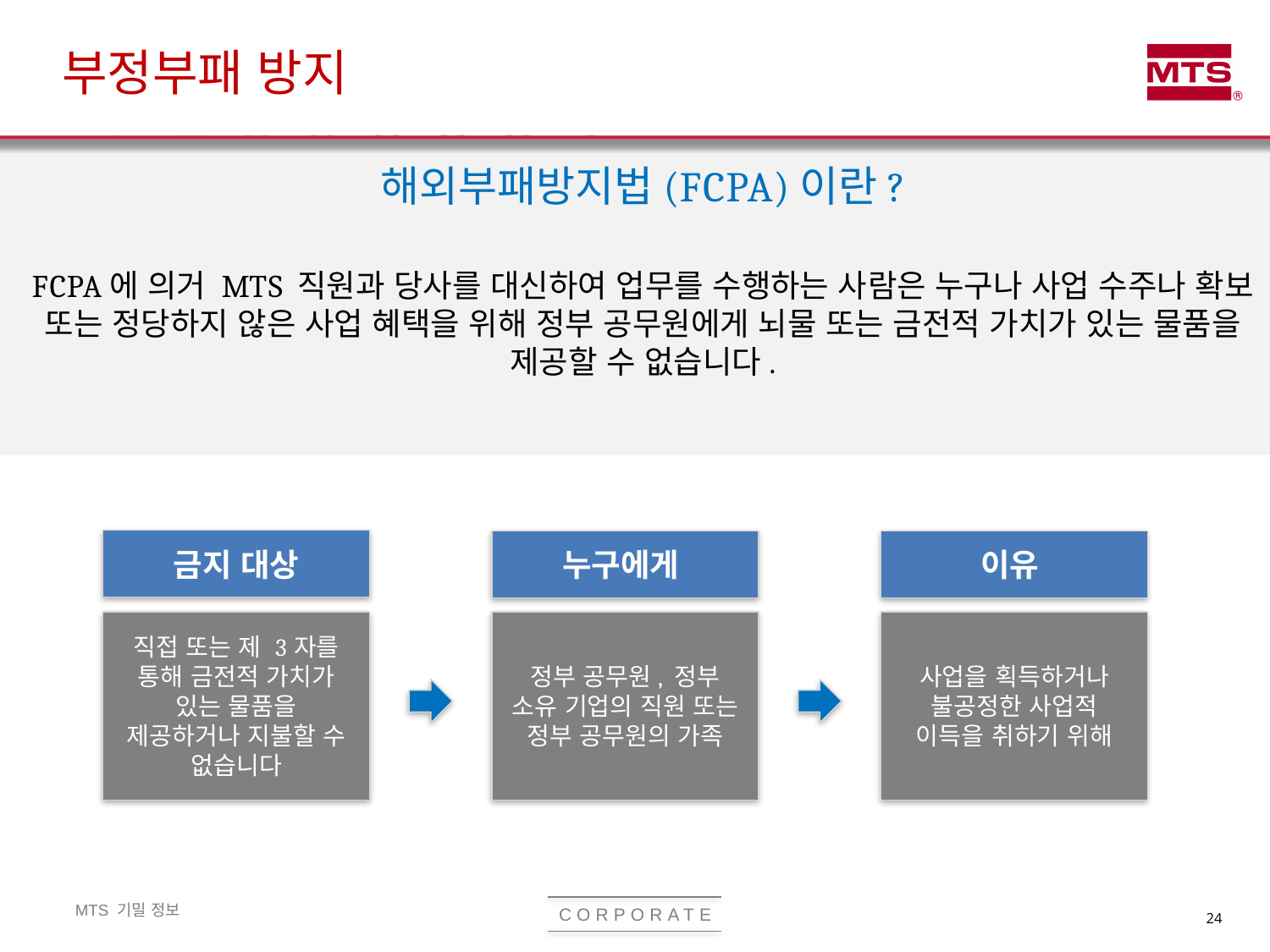

부정부패 방지
해외부패방지법(FCPA)이란?

FCPA에 의거 MTS 직원과 당사를 대신하여 업무를 수행하는 사람은 누구나 사업 수주나 확보 또는 정당하지 않은 사업 혜택을 위해 정부 공무원에게 뇌물 또는 금전적 가치가 있는 물품을 제공할 수 없습니다.

금지 대상
누구에게
이유
직접 또는 제 3자를 통해 금전적 가치가 있는 물품을 제공하거나 지불할 수 없습니다
정부 공무원, 정부 소유 기업의 직원 또는 정부 공무원의 가족
사업을 획득하거나 불공정한 사업적 이득을 취하기 위해

24